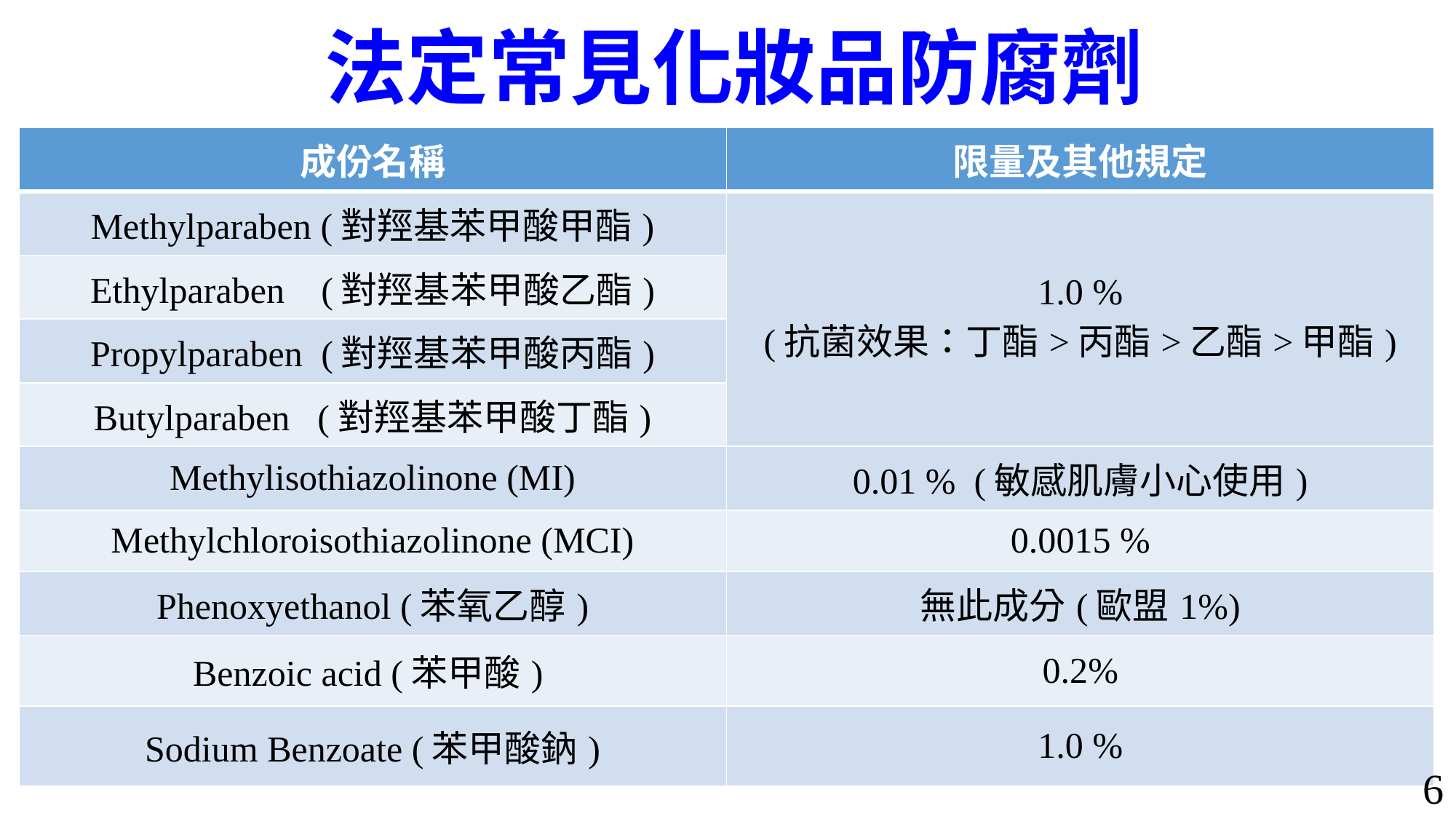

# 法定常見化妝品防腐劑
| 成份名稱 | 限量及其他規定 |
| --- | --- |
| Methylparaben (對羥基苯甲酸甲酯) | 1.0 % (抗菌效果：丁酯>丙酯>乙酯>甲酯) |
| Ethylparaben (對羥基苯甲酸乙酯) |  |
| Propylparaben (對羥基苯甲酸丙酯) |  |
| Butylparaben (對羥基苯甲酸丁酯) |  |
| Methylisothiazolinone (MI) | 0.01 % (敏感肌膚小心使用) |
| Methylchloroisothiazolinone (MCI) | 0.0015 % |
| Phenoxyethanol (苯氧乙醇) | 無此成分(歐盟1%) |
| Benzoic acid (苯甲酸) | 0.2% |
| Sodium Benzoate (苯甲酸鈉) | 1.0 % |
6